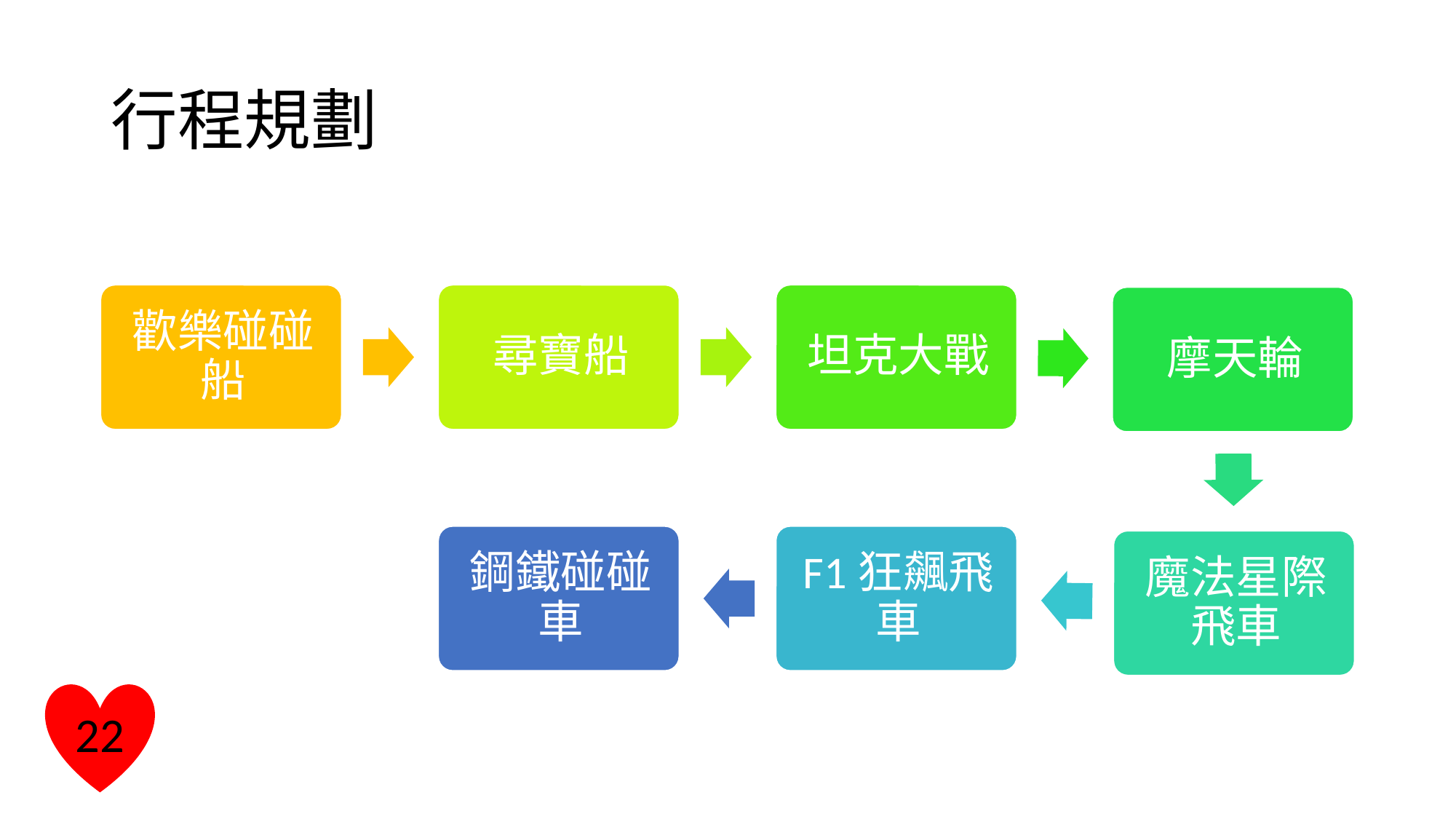

# 行程規劃
歡樂碰碰船

尋寶船

坦克大戰

摩天輪

魔法星際飛車

F1狂飆飛車

鋼鐵碰碰車
22